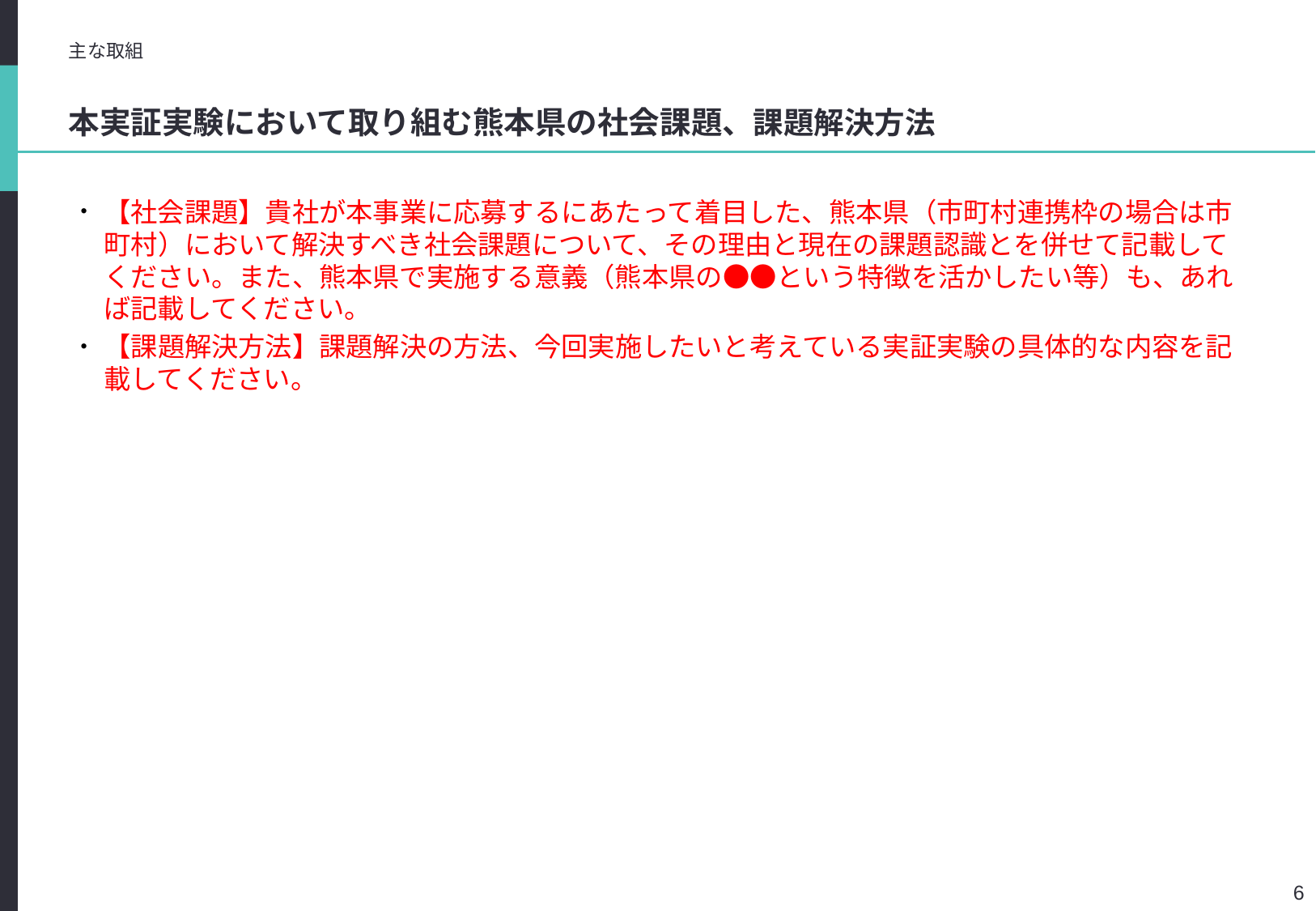

# 主な取組

本実証実験において取り組む熊本県の社会課題、課題解決方法

【社会課題】貴社が本事業に応募するにあたって着目した、熊本県（市町村連携枠の場合は市町村）において解決すべき社会課題について、その理由と現在の課題認識とを併せて記載してください。また、熊本県で実施する意義（熊本県の●●という特徴を活かしたい等）も、あれば記載してください。
【課題解決方法】課題解決の方法、今回実施したいと考えている実証実験の具体的な内容を記載してください。